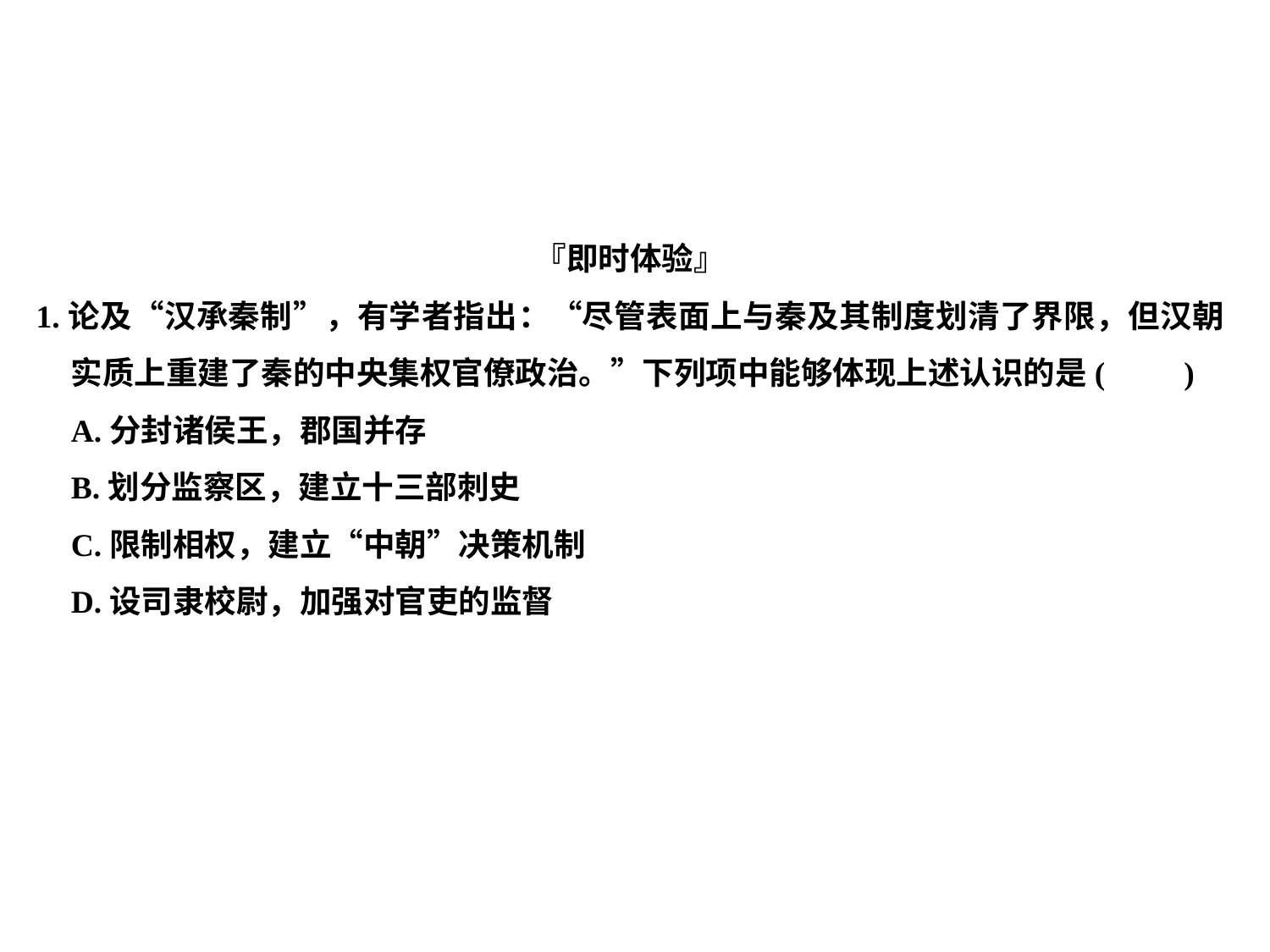

『即时体验』
1.论及“汉承秦制”，有学者指出：“尽管表面上与秦及其制度划清了界限，但汉朝实质上重建了秦的中央集权官僚政治。”下列项中能够体现上述认识的是(　　)
	A.分封诸侯王，郡国并存
	B.划分监察区，建立十三部刺史
	C.限制相权，建立“中朝”决策机制
	D.设司隶校尉，加强对官吏的监督